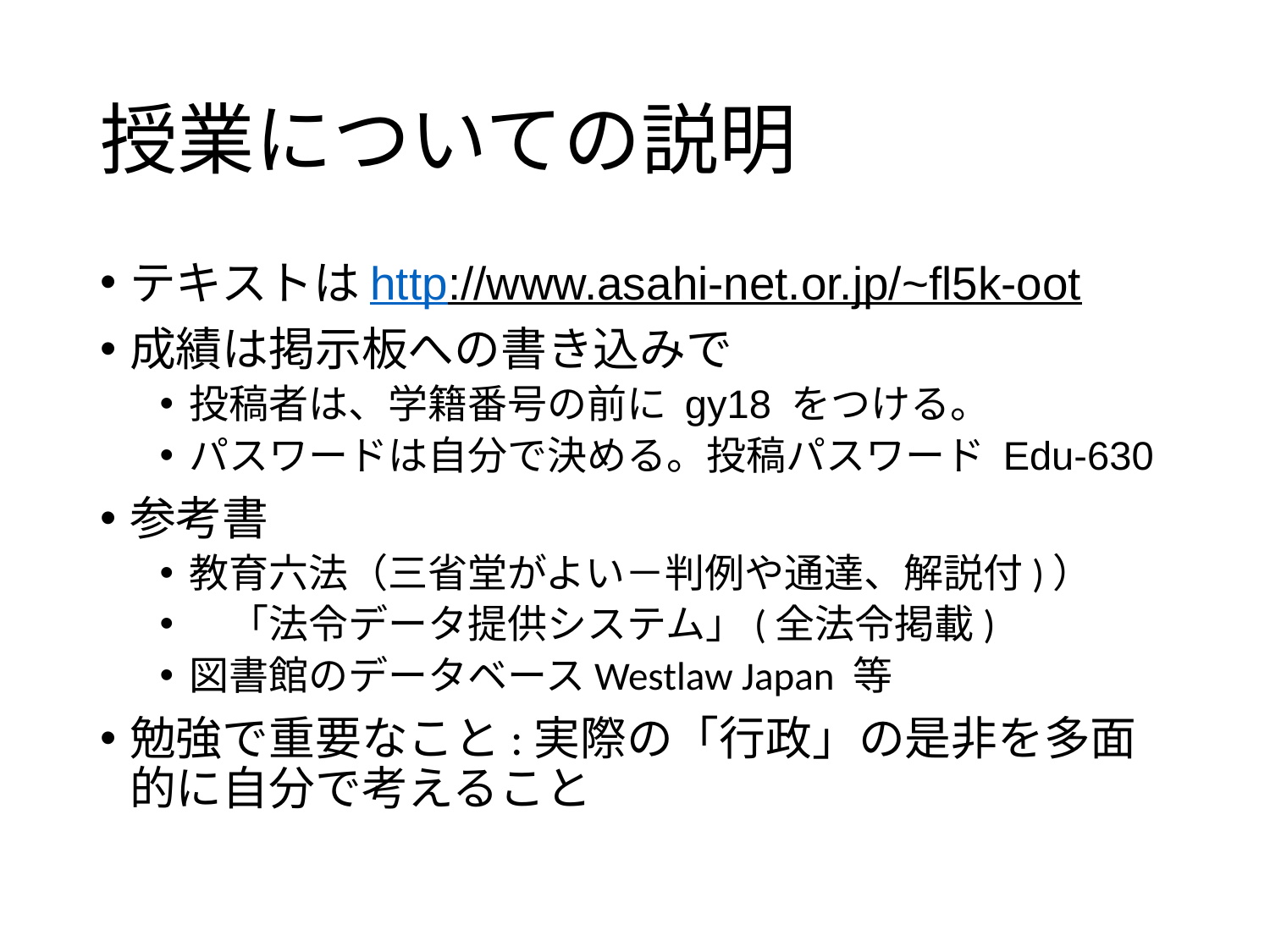

# 授業についての説明
テキストはhttp://www.asahi-net.or.jp/~fl5k-oot
成績は掲示板への書き込みで
投稿者は、学籍番号の前に gy18 をつける。
パスワードは自分で決める。投稿パスワード Edu-630
参考書
教育六法（三省堂がよい－判例や通達、解説付)）
　「法令データ提供システム」(全法令掲載)
図書館のデータベースWestlaw Japan 等
勉強で重要なこと:実際の「行政」の是非を多面的に自分で考えること